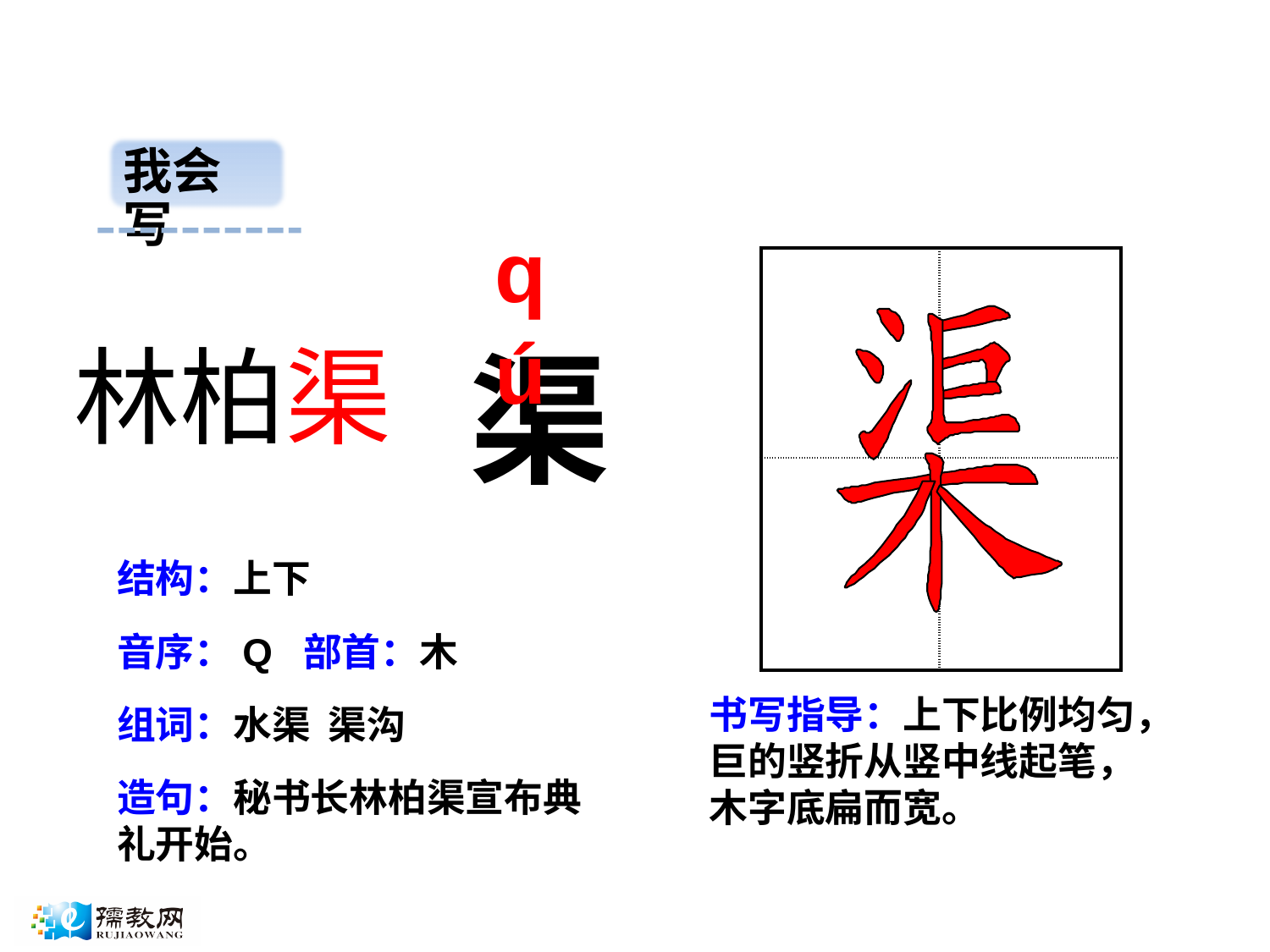

我会写

qú
|  |  |
| --- | --- |
|  |  |

林柏渠
渠

结构：上下
音序：Q  部首：木
书写指导：上下比例均匀，巨的竖折从竖中线起笔，木字底扁而宽。
组词：水渠  渠沟
造句：秘书长林柏渠宣布典礼开始。